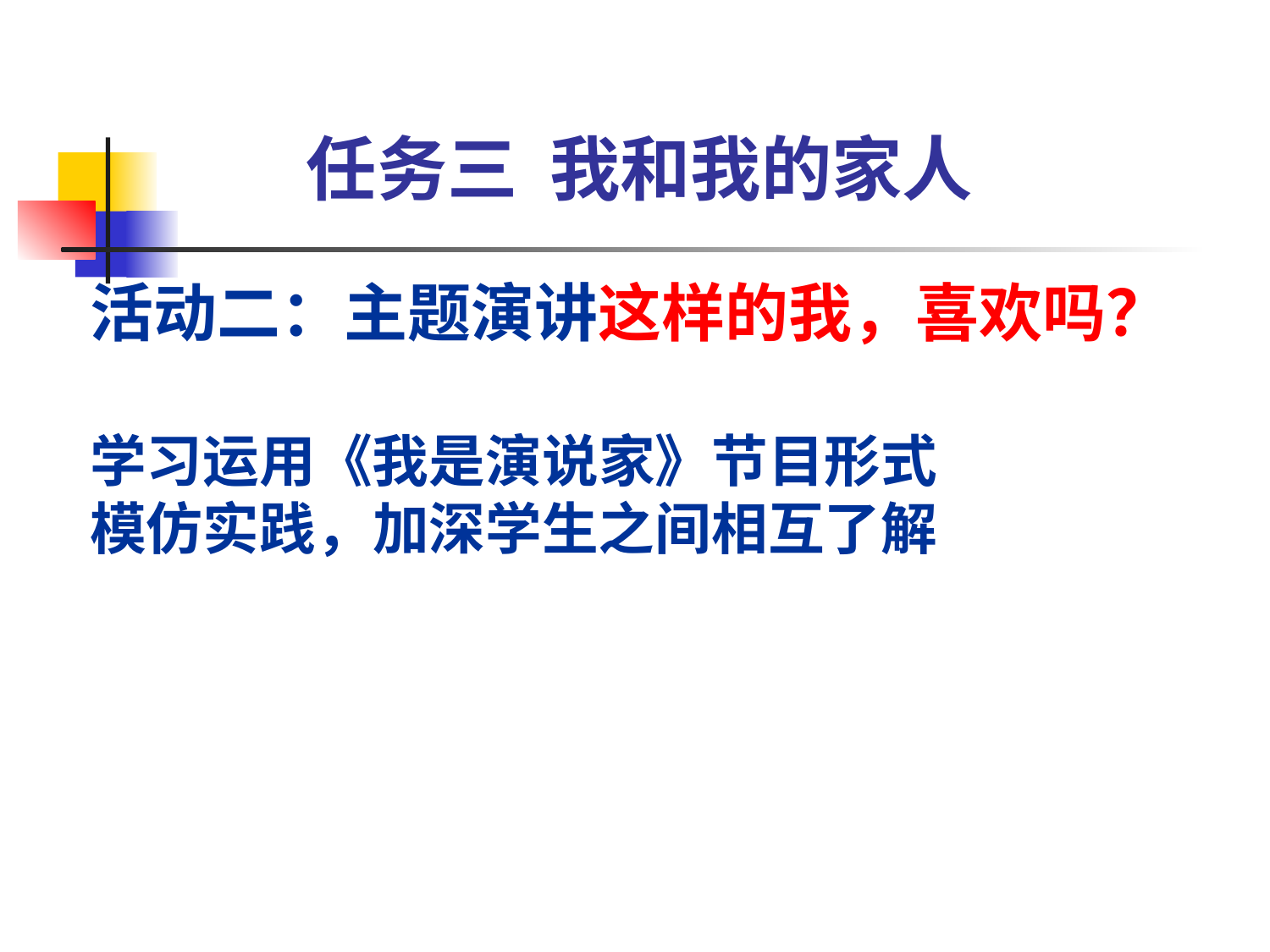

# 任务三  我和我的家人
活动二：主题演讲这样的我，喜欢吗？

学习运用《我是演说家》节目形式
模仿实践，加深学生之间相互了解